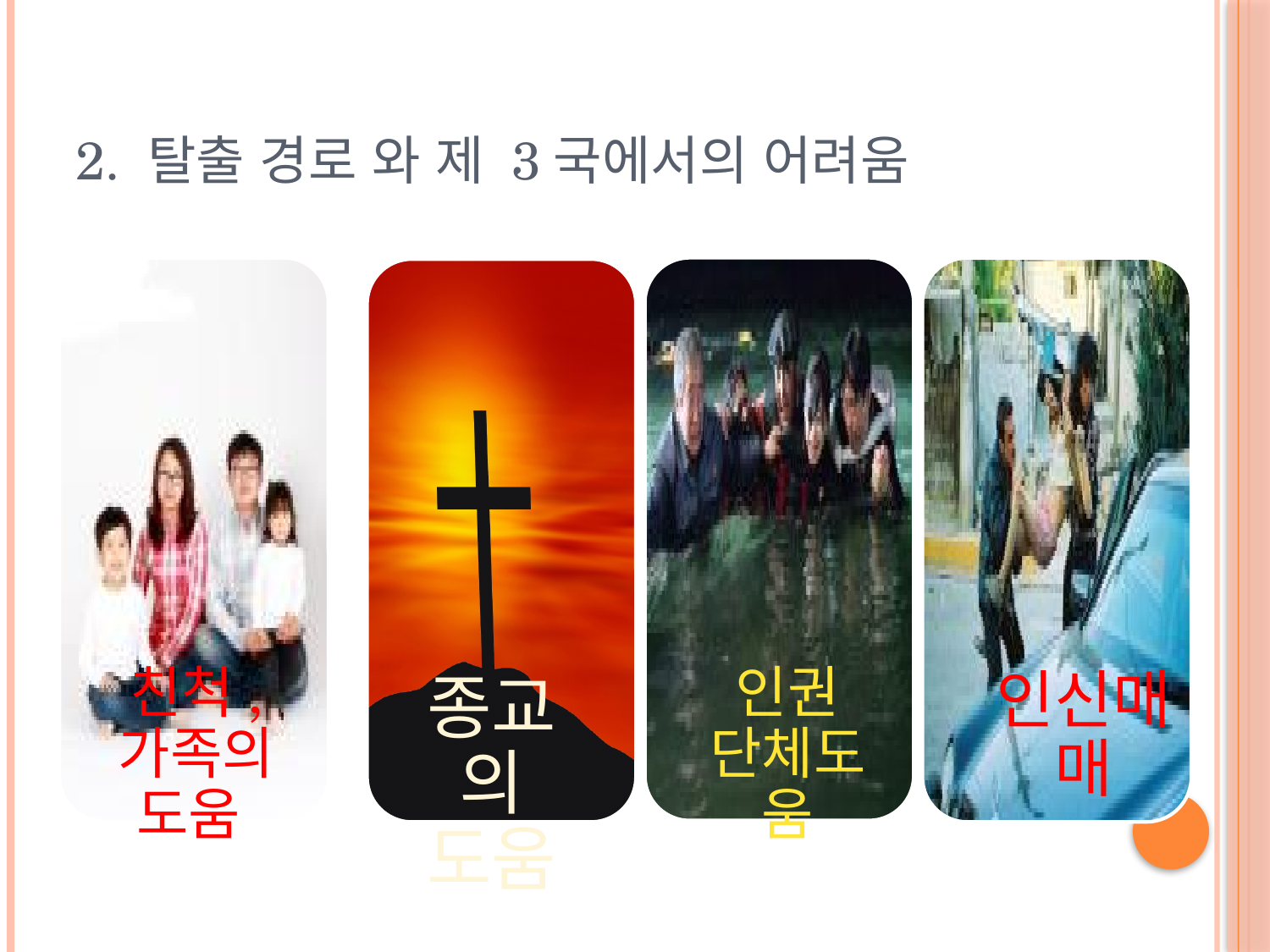

# 2. 탈출 경로 와 제 3국에서의 어려움

친척, 가족의도움
종교의 도움
인권 단체도움
인신매매